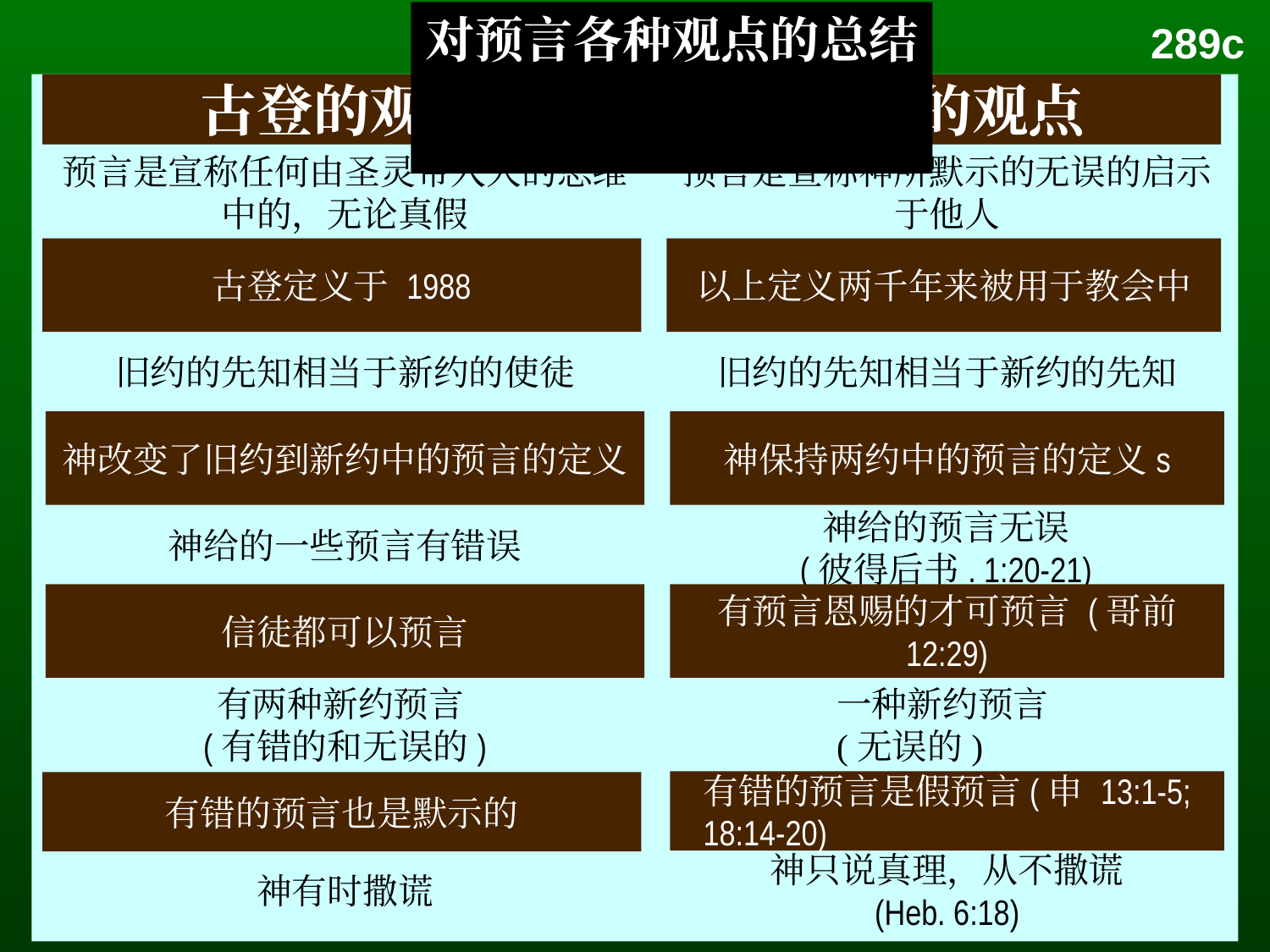

对预言各种观点的总结
289c

古登的观点
圣经的观点

预言是宣称任何由圣灵带入人的思维中的，无论真假

预言是宣称神所默示的无误的启示于他人
古登定义于 1988
以上定义两千年来被用于教会中

旧约的先知相当于新约的使徒

旧约的先知相当于新约的先知
神改变了旧约到新约中的预言的定义
神保持两约中的预言的定义s

神给的一些预言有错误

神给的预言无误
(彼得后书. 1:20-21)
信徒都可以预言
有预言恩赐的才可预言 (哥前 12:29)

有两种新约预言
(有错的和无误的)

一种新约预言
(无误的)
有错的预言是假预言(申 13:1-5; 18:14-20)
有错的预言也是默示的

神有时撒谎

神只说真理，从不撒谎
(Heb. 6:18)